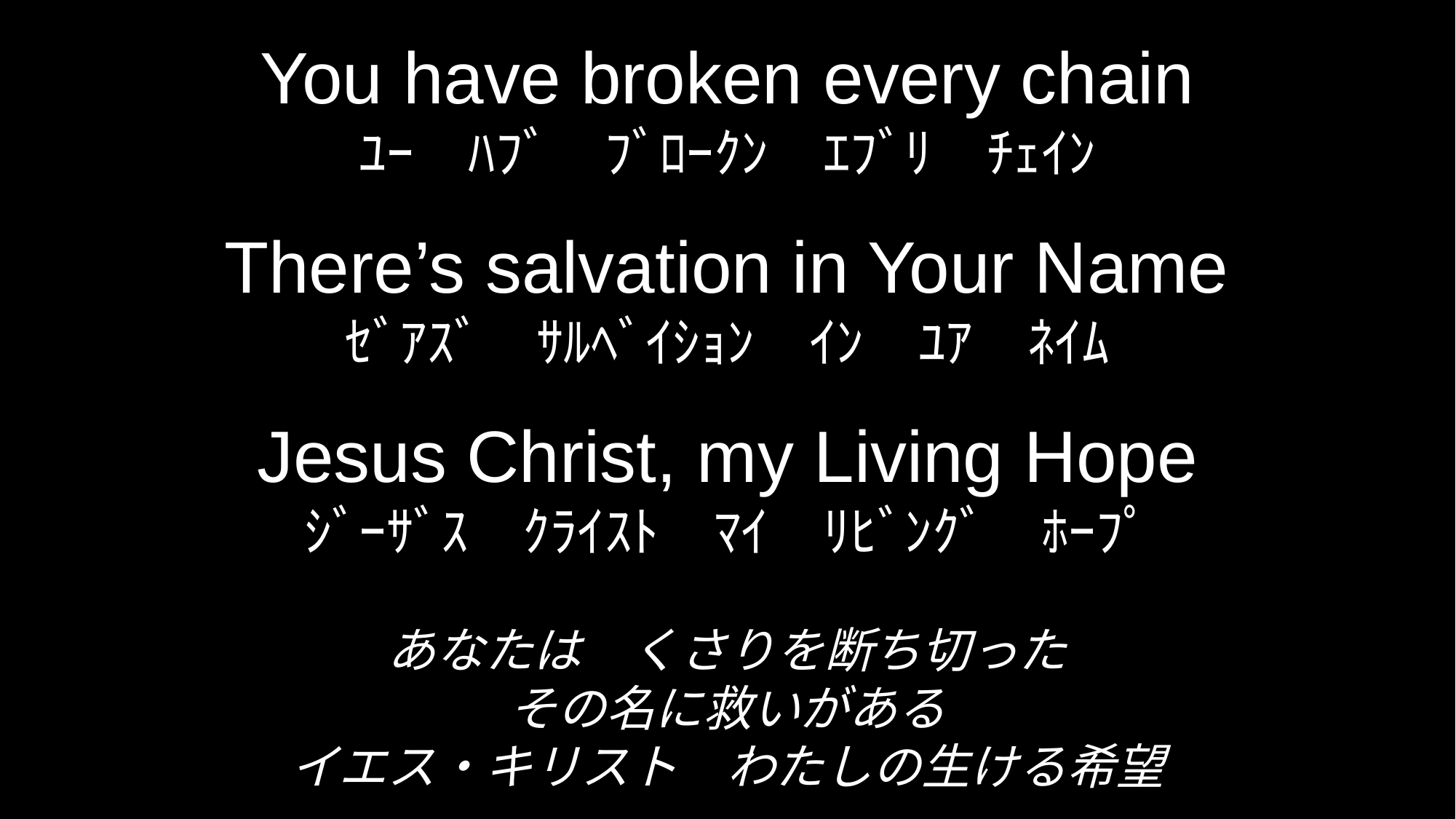

You have broken every chain
ﾕｰ　ﾊﾌﾞ　ﾌﾞﾛｰｸﾝ　ｴﾌﾞﾘ　ﾁｪｲﾝ

 There’s salvation in Your Name
ｾﾞｱｽﾞ　ｻﾙﾍﾞｲｼｮﾝ　ｲﾝ　ﾕｱ　ﾈｲﾑ

Jesus Christ, my Living Hope
ｼﾞｰｻﾞｽ　ｸﾗｲｽﾄ　ﾏｲ　ﾘﾋﾞﾝｸﾞ　ﾎｰﾌﾟ
あなたは　くさりを断ち切った
その名に救いがある
イエス・キリスト　わたしの生ける希望